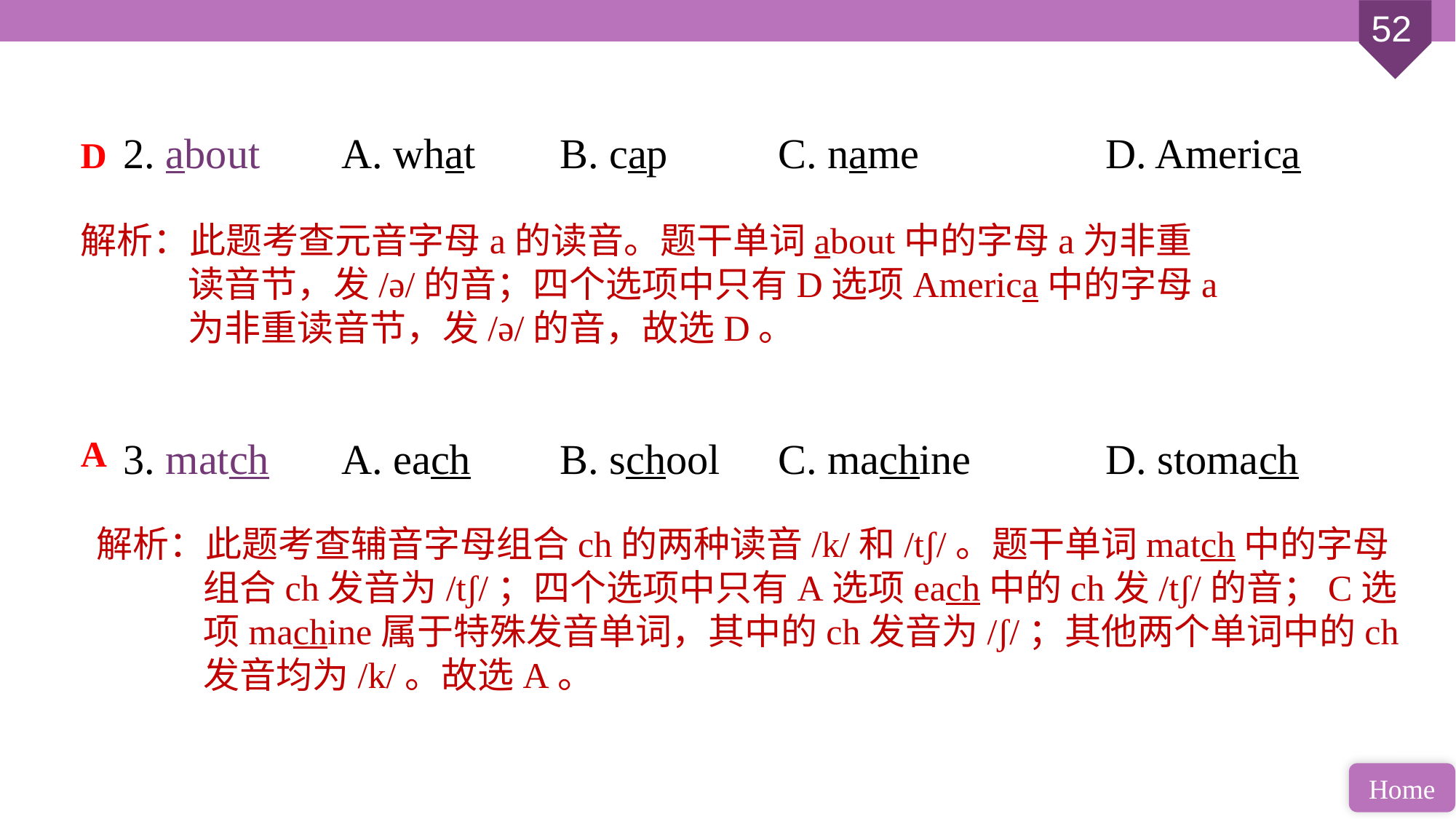

2. about 	A. what 	B. cap 	C. name 		D. America

3. match 	A. each 	B. school 	C. machine 		D. stomach
D
解析：此题考查元音字母a的读音。题干单词about中的字母a为非重读音节，发/ə/的音；四个选项中只有D选项America中的字母a为非重读音节，发/ə/的音，故选D。
A
解析：此题考查辅音字母组合ch的两种读音/k/和/tʃ/。题干单词match中的字母组合ch发音为/tʃ/；四个选项中只有A选项each中的ch发/tʃ/的音；C选项machine属于特殊发音单词，其中的ch发音为/ʃ/；其他两个单词中的ch发音均为/k/。故选A。